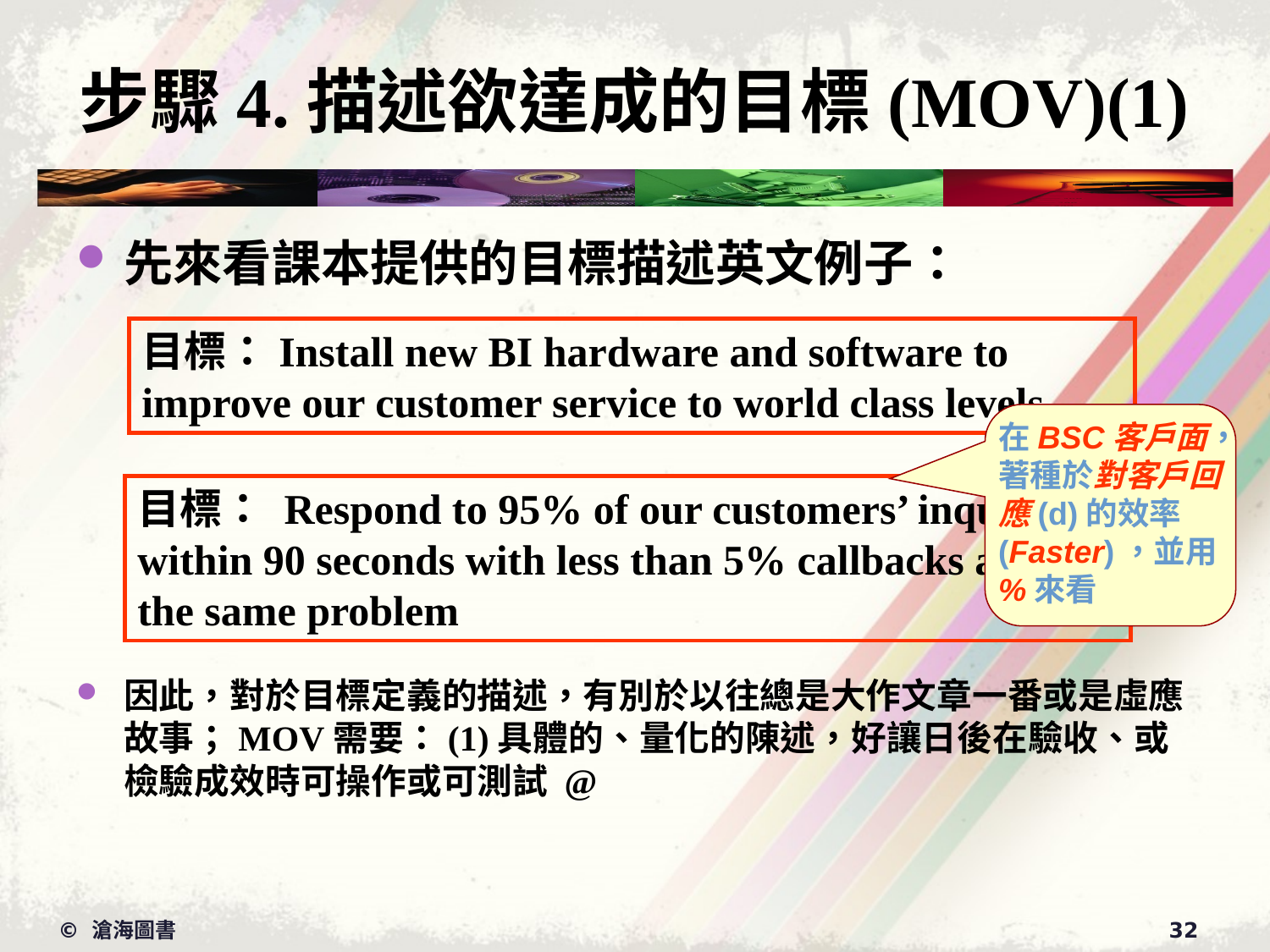

# 步驟4.描述欲達成的目標(MOV)(1)
先來看課本提供的目標描述英文例子：

因此，對於目標定義的描述，有別於以往總是大作文章一番或是虛應故事；MOV需要：(1)具體的、量化的陳述，好讓日後在驗收、或檢驗成效時可操作或可測試 @

目標：Install new BI hardware and software to improve our customer service to world class levels
在BSC客戶面，著種於對客戶回應(d)的效率(Faster)，並用%來看
目標： Respond to 95% of our customers’ inquiries within 90 seconds with less than 5% callbacks about the same problem
© 滄海圖書
32